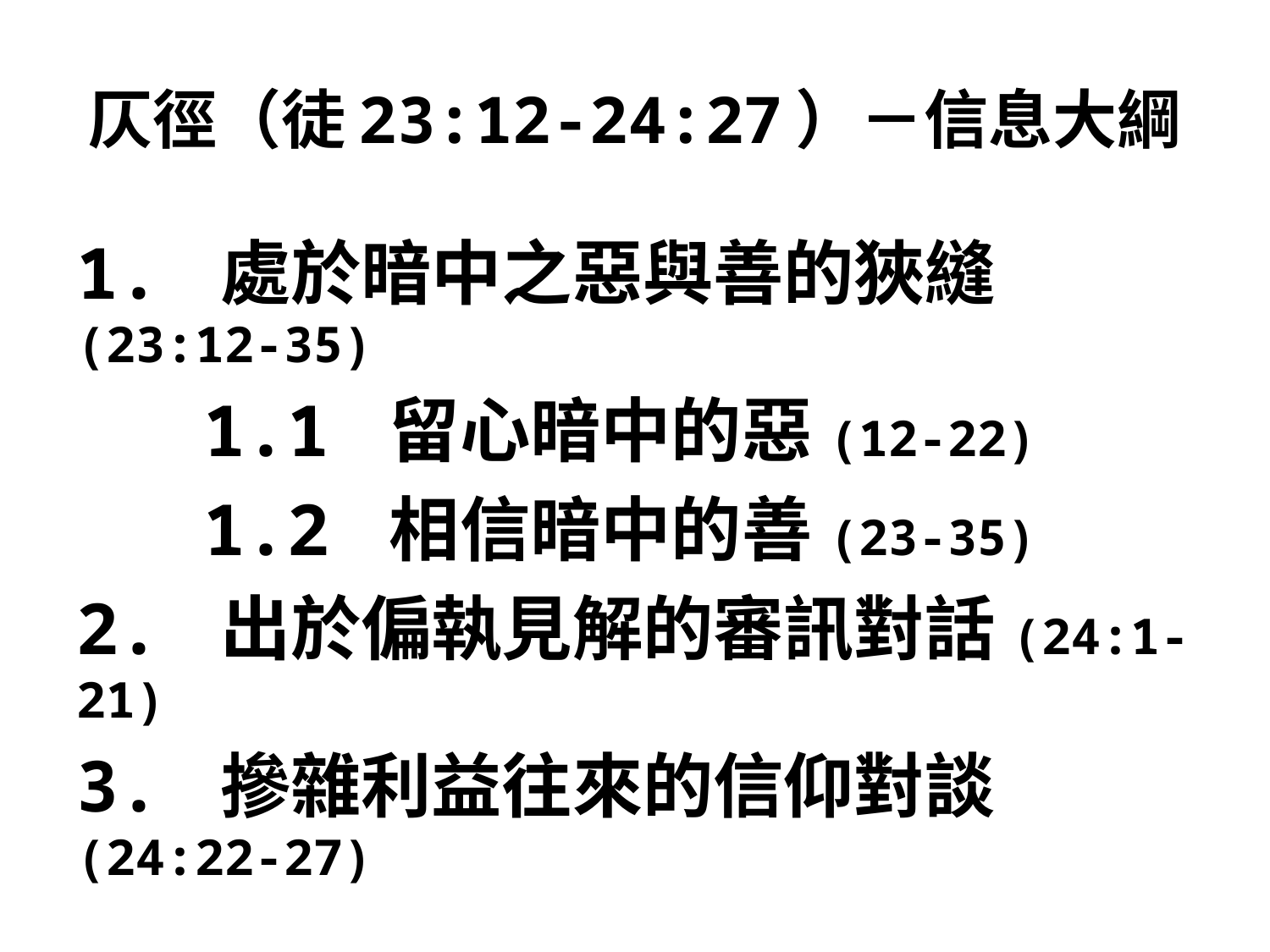

# 仄徑（徒23:12-24:27）－信息大綱
1. 處於暗中之惡與善的狹縫(23:12-35)
   1.1 留心暗中的惡(12-22)
   1.2 相信暗中的善(23-35)
2. 出於偏執見解的審訊對話(24:1-21)
3. 摻雜利益往來的信仰對談(24:22-27)